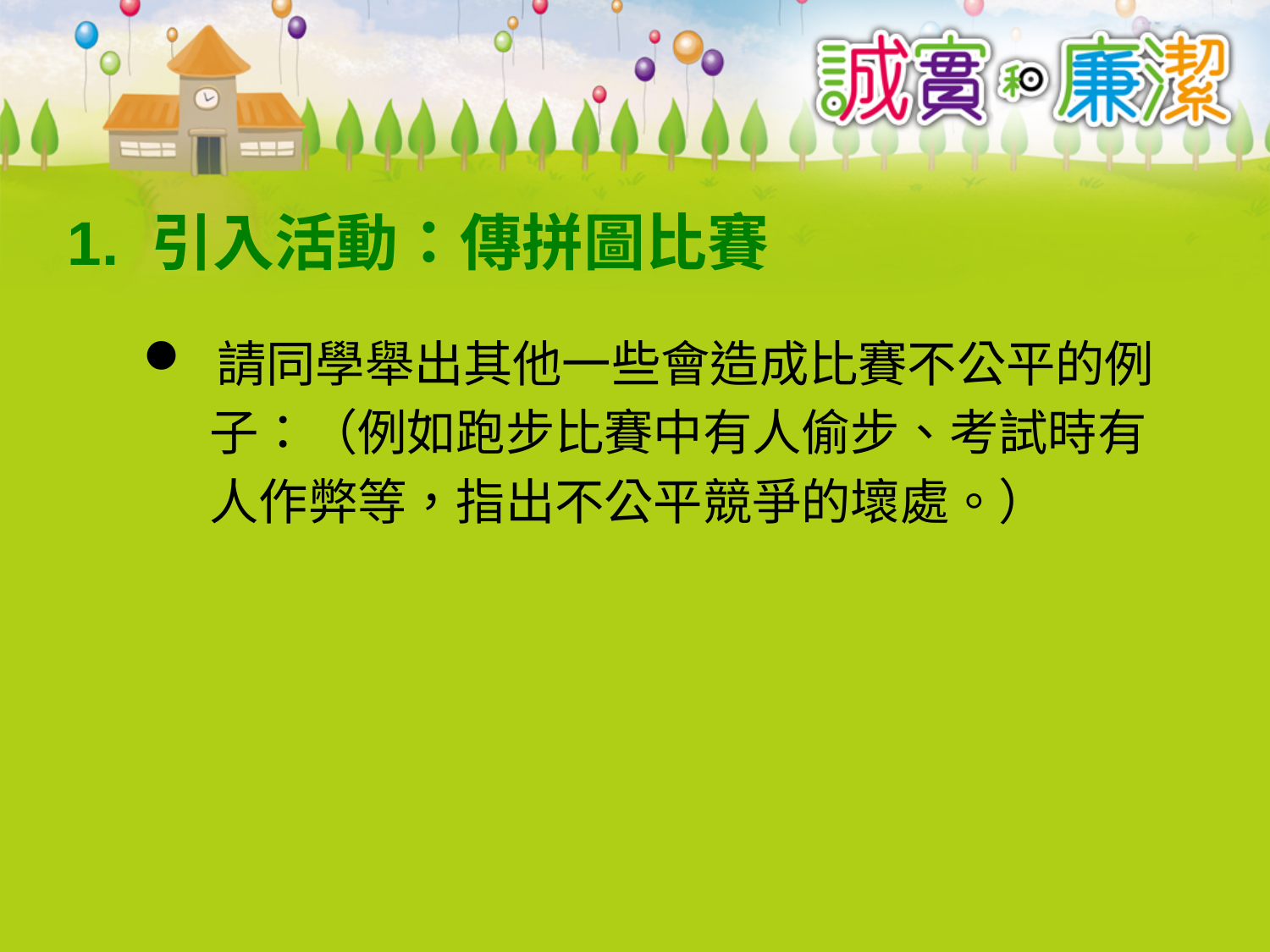

# 1. 引入活動：傳拼圖比賽
請同學舉出其他一些會造成比賽不公平的例
     子：（例如跑步比賽中有人偷步、考試時有
     人作弊等，指出不公平競爭的壞處。）